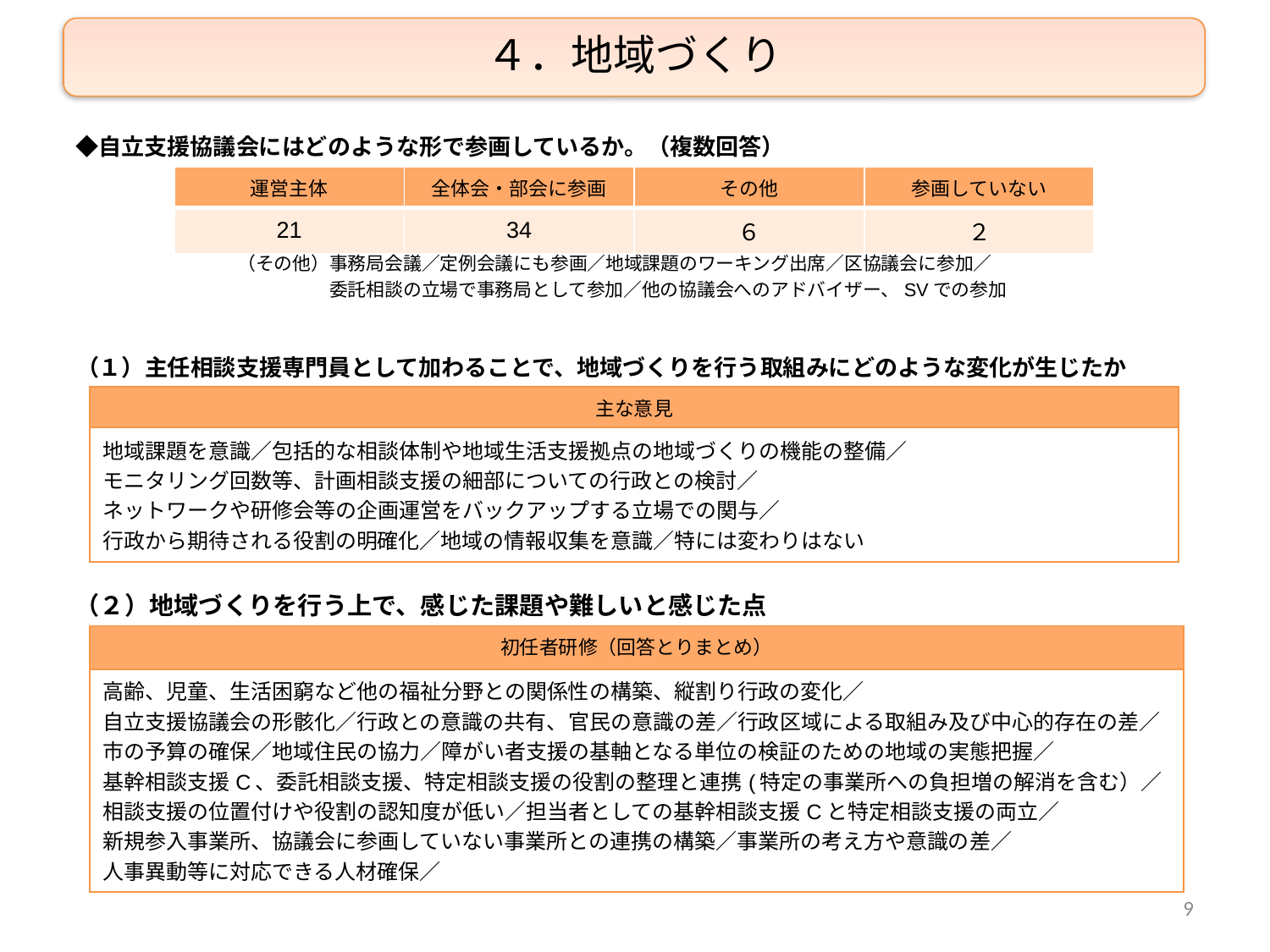

４．地域づくり
　◆自立支援協議会にはどのような形で参画しているか。（複数回答）
| 運営主体 | 全体会・部会に参画 | その他 | 参画していない |
| --- | --- | --- | --- |
| 21 | 34 | ６ | ２ |
（その他）事務局会議／定例会議にも参画／地域課題のワーキング出席／区協議会に参加／
　　　　　委託相談の立場で事務局として参加／他の協議会へのアドバイザー、SVでの参加
（１）主任相談支援専門員として加わることで、地域づくりを行う取組みにどのような変化が生じたか
| 主な意見 |
| --- |
| 地域課題を意識／包括的な相談体制や地域生活支援拠点の地域づくりの機能の整備／ モニタリング回数等、計画相談支援の細部についての行政との検討／ ネットワークや研修会等の企画運営をバックアップする立場での関与／ 行政から期待される役割の明確化／地域の情報収集を意識／特には変わりはない |
（２）地域づくりを行う上で、感じた課題や難しいと感じた点
| 初任者研修（回答とりまとめ） |
| --- |
| 高齢、児童、生活困窮など他の福祉分野との関係性の構築、縦割り行政の変化／ 自立支援協議会の形骸化／行政との意識の共有、官民の意識の差／行政区域による取組み及び中心的存在の差／ 市の予算の確保／地域住民の協力／障がい者支援の基軸となる単位の検証のための地域の実態把握／ 基幹相談支援C、委託相談支援、特定相談支援の役割の整理と連携(特定の事業所への負担増の解消を含む）／ 相談支援の位置付けや役割の認知度が低い／担当者としての基幹相談支援Cと特定相談支援の両立／ 新規参入事業所、協議会に参画していない事業所との連携の構築／事業所の考え方や意識の差／ 人事異動等に対応できる人材確保／ |
9